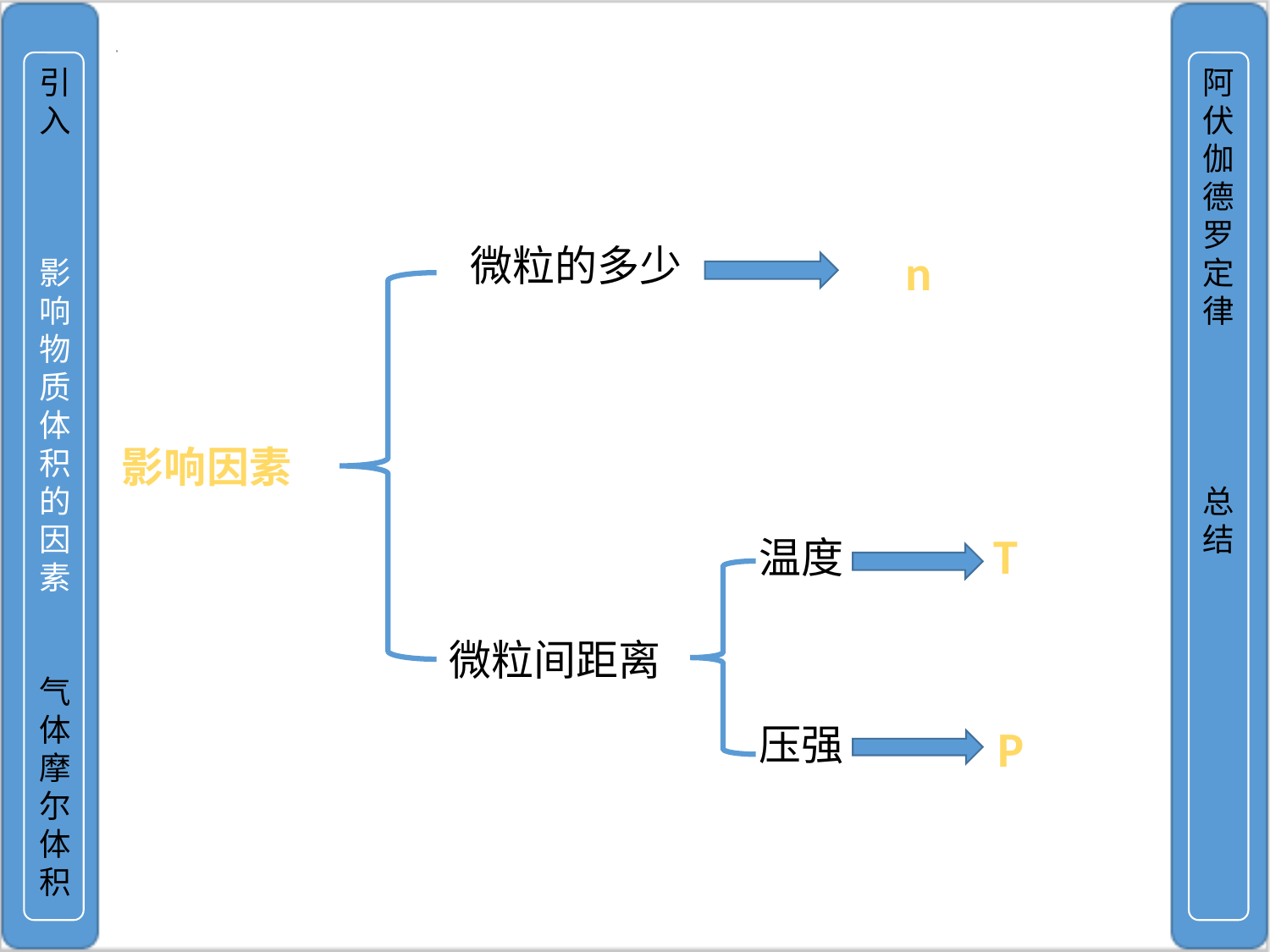

引入

影响物质体积的因素

气体摩尔体积

阿伏伽德罗定律

总结

微粒的多少
n

影响因素
T
温度

微粒间距离
P
压强